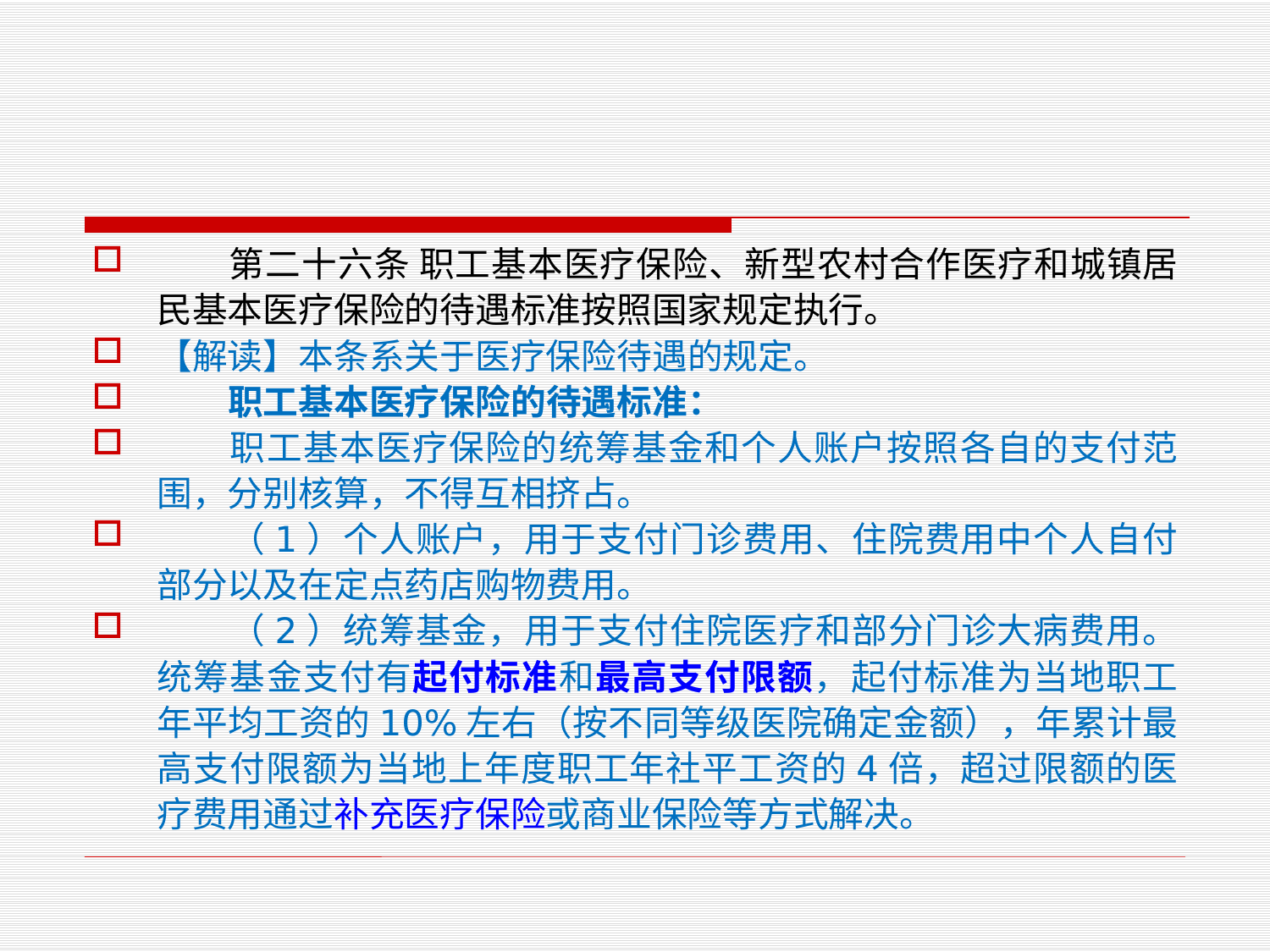

第二十六条 职工基本医疗保险、新型农村合作医疗和城镇居民基本医疗保险的待遇标准按照国家规定执行。
【解读】本条系关于医疗保险待遇的规定。
　　职工基本医疗保险的待遇标准：
　　职工基本医疗保险的统筹基金和个人账户按照各自的支付范围，分别核算，不得互相挤占。
　　（1）个人账户，用于支付门诊费用、住院费用中个人自付部分以及在定点药店购物费用。
　　（2）统筹基金，用于支付住院医疗和部分门诊大病费用。统筹基金支付有起付标准和最高支付限额，起付标准为当地职工年平均工资的10%左右（按不同等级医院确定金额），年累计最高支付限额为当地上年度职工年社平工资的4倍，超过限额的医疗费用通过补充医疗保险或商业保险等方式解决。